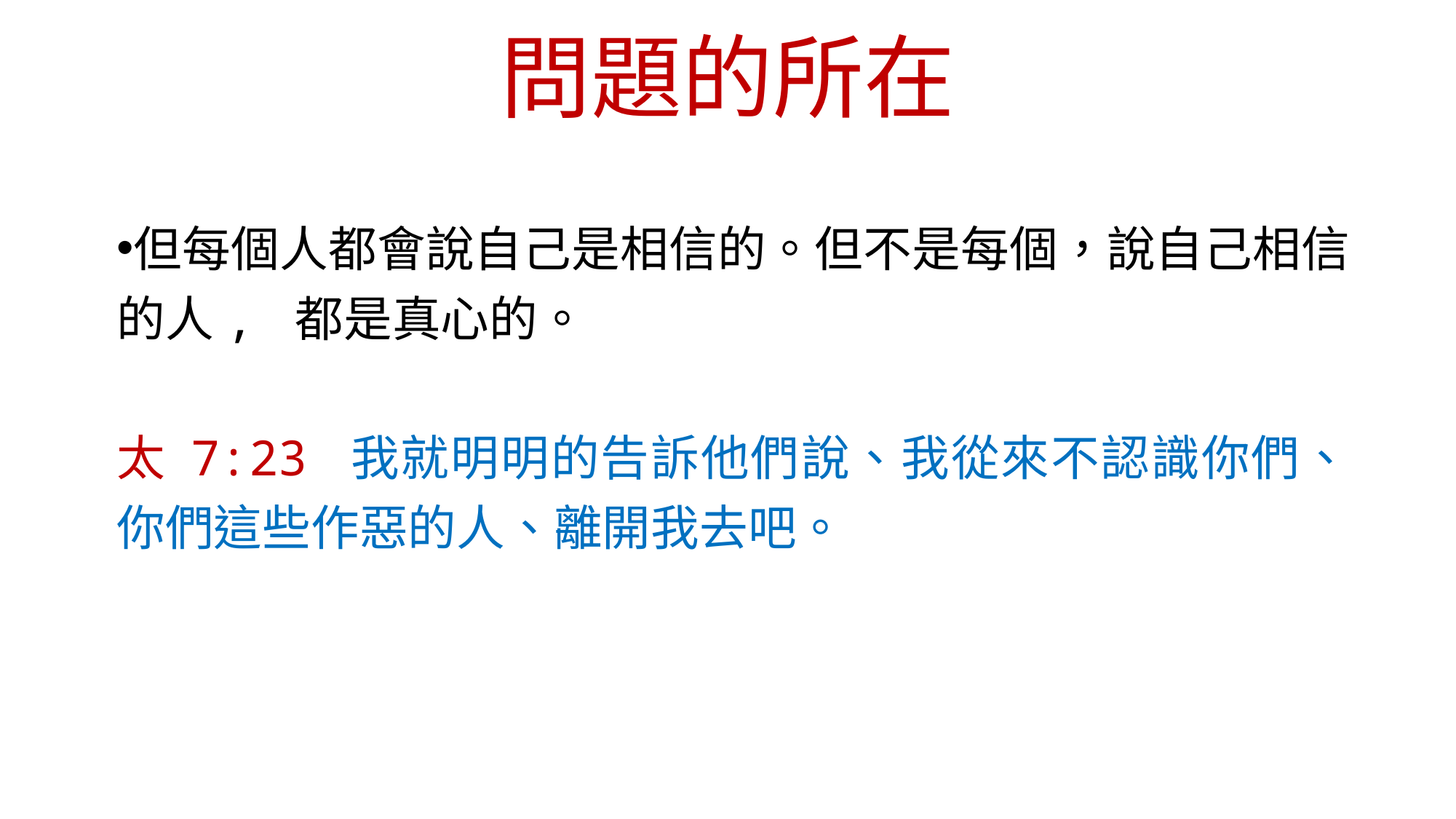

# 問題的所在
但每個人都會說自己是相信的。但不是每個，說自己相信的人, 都是真心的。

太 7:23 我就明明的告訴他們說、我從來不認識你們、你們這些作惡的人、離開我去吧。